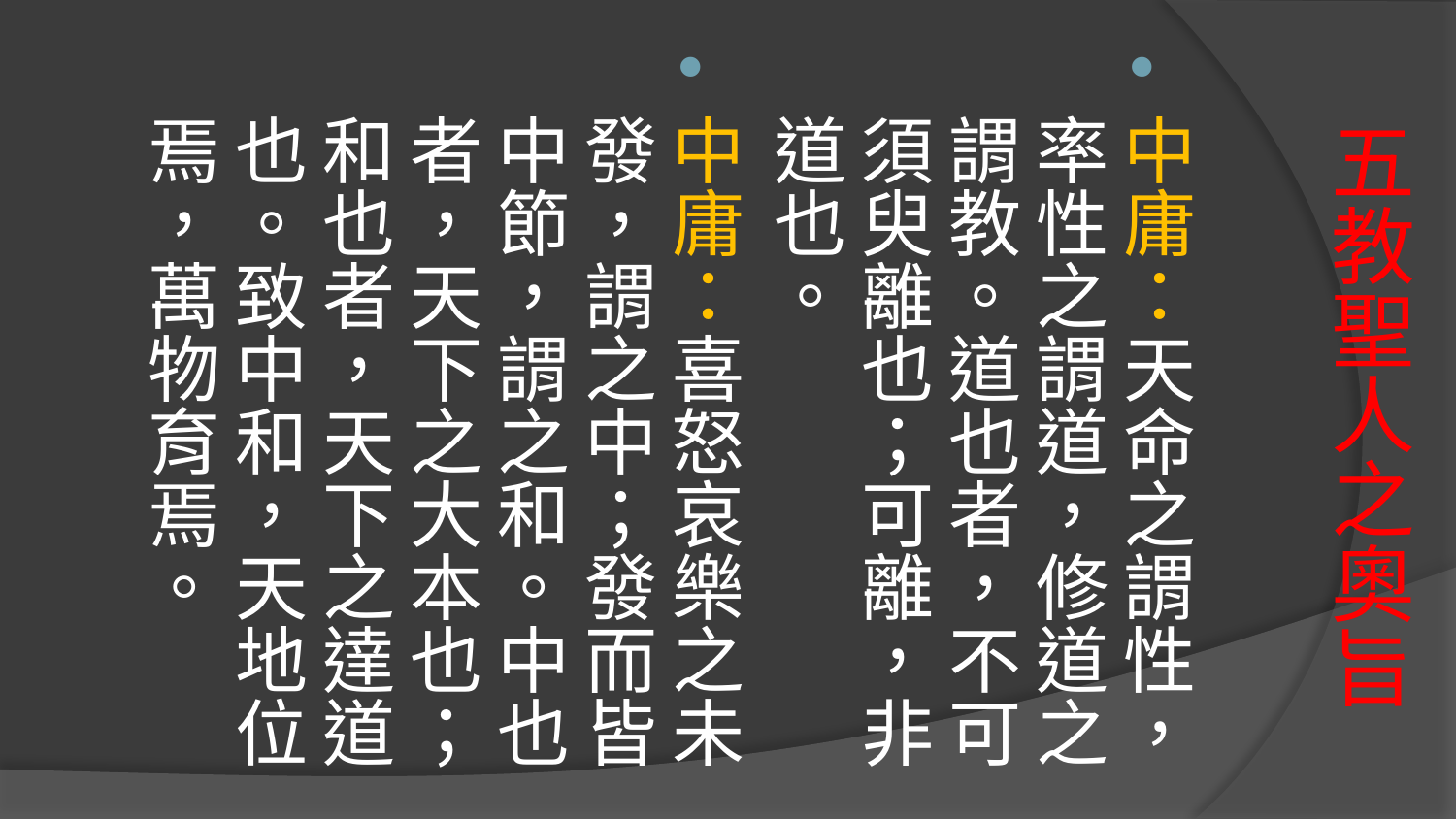

中庸：天命之謂性，率性之謂道，修道之謂教。道也者，不可須臾離也；可離，非道也。
中庸：喜怒哀樂之未發，謂之中；發而皆中節，謂之和。中也者，天下之大本也；和也者，天下之達道也。致中和，天地位焉，萬物育焉。

# 五教聖人之奧旨